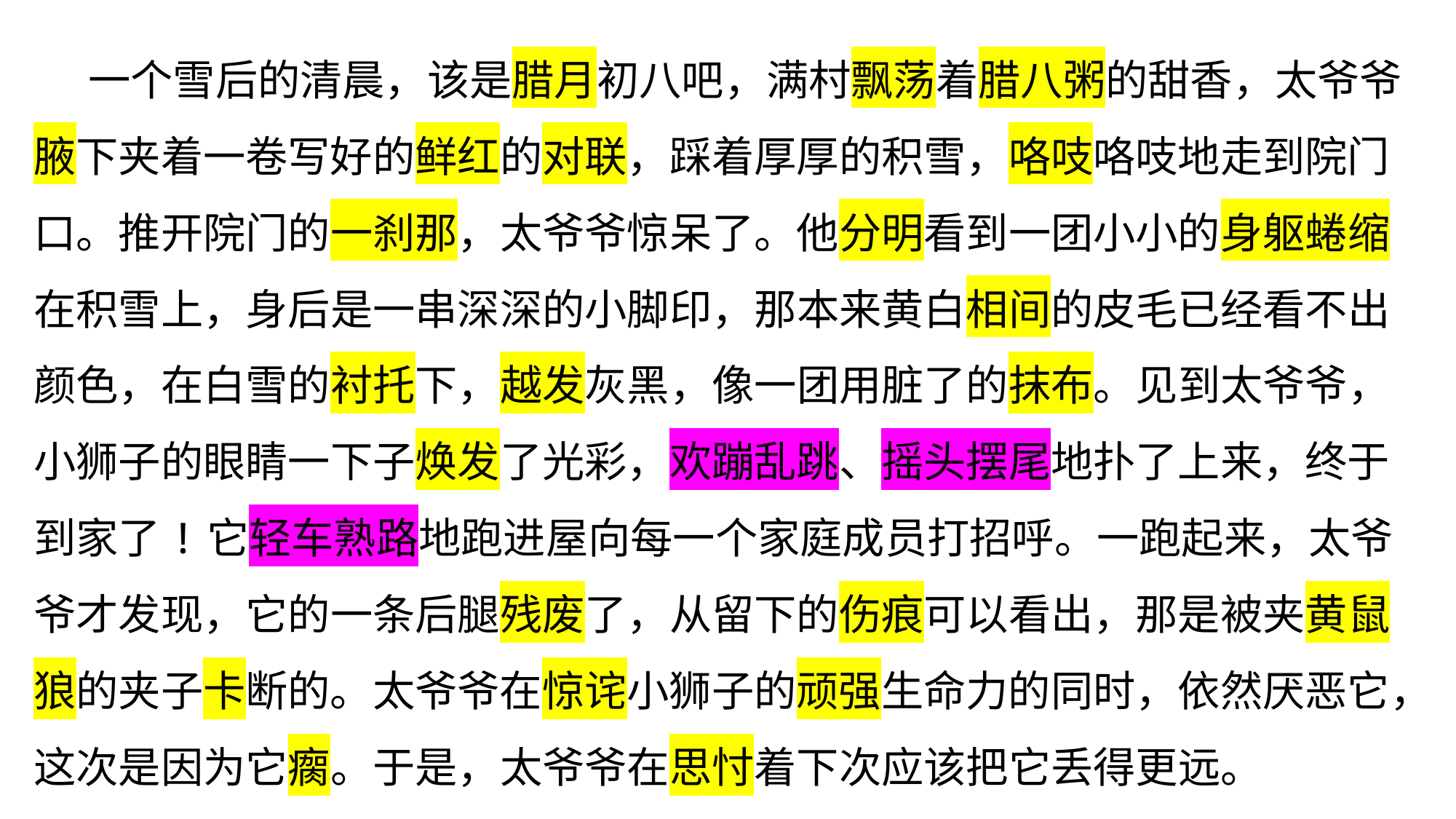

一个雪后的清晨，该是腊月初八吧，满村飘荡着腊八粥的甜香，太爷爷腋下夹着一卷写好的鲜红的对联，踩着厚厚的积雪，咯吱咯吱地走到院门口。推开院门的一刹那，太爷爷惊呆了。他分明看到一团小小的身躯蜷缩在积雪上，身后是一串深深的小脚印，那本来黄白相间的皮毛已经看不出颜色，在白雪的衬托下，越发灰黑，像一团用脏了的抹布。见到太爷爷，小狮子的眼睛一下子焕发了光彩，欢蹦乱跳、摇头摆尾地扑了上来，终于到家了!它轻车熟路地跑进屋向每一个家庭成员打招呼。一跑起来，太爷爷才发现，它的一条后腿残废了，从留下的伤痕可以看出，那是被夹黄鼠狼的夹子卡断的。太爷爷在惊诧小狮子的顽强生命力的同时，依然厌恶它，这次是因为它瘸。于是，太爷爷在思忖着下次应该把它丢得更远。